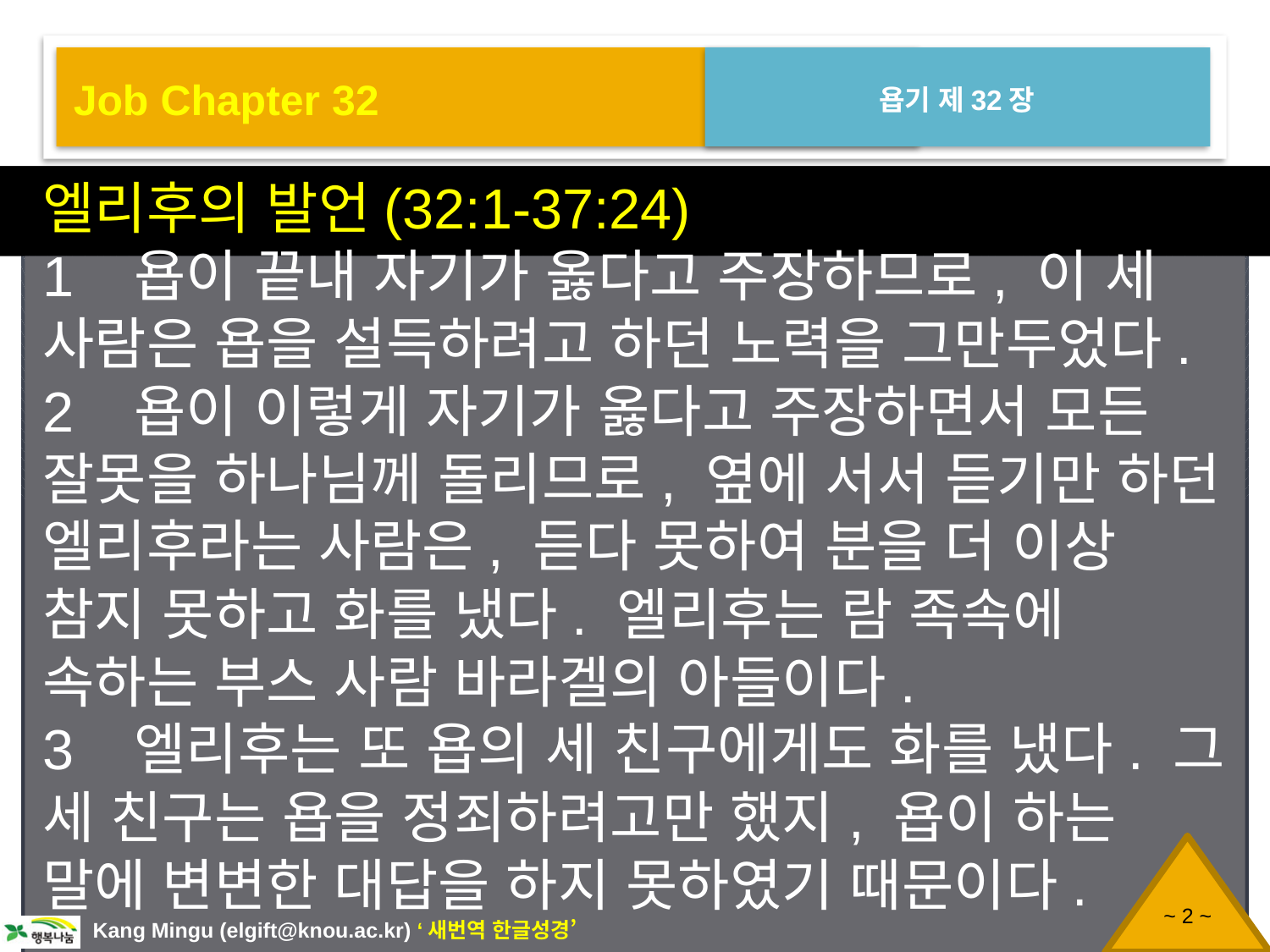

Job Chapter 32
욥기 제32장
엘리후의 발언(32:1-37:24)
1   욥이 끝내 자기가 옳다고 주장하므로, 이 세 사람은 욥을 설득하려고 하던 노력을 그만두었다.
2   욥이 이렇게 자기가 옳다고 주장하면서 모든 잘못을 하나님께 돌리므로, 옆에 서서 듣기만 하던 엘리후라는 사람은, 듣다 못하여 분을 더 이상 참지 못하고 화를 냈다. 엘리후는 람 족속에 속하는 부스 사람 바라겔의 아들이다.
3   엘리후는 또 욥의 세 친구에게도 화를 냈다. 그 세 친구는 욥을 정죄하려고만 했지, 욥이 하는 말에 변변한 대답을 하지 못하였기 때문이다.